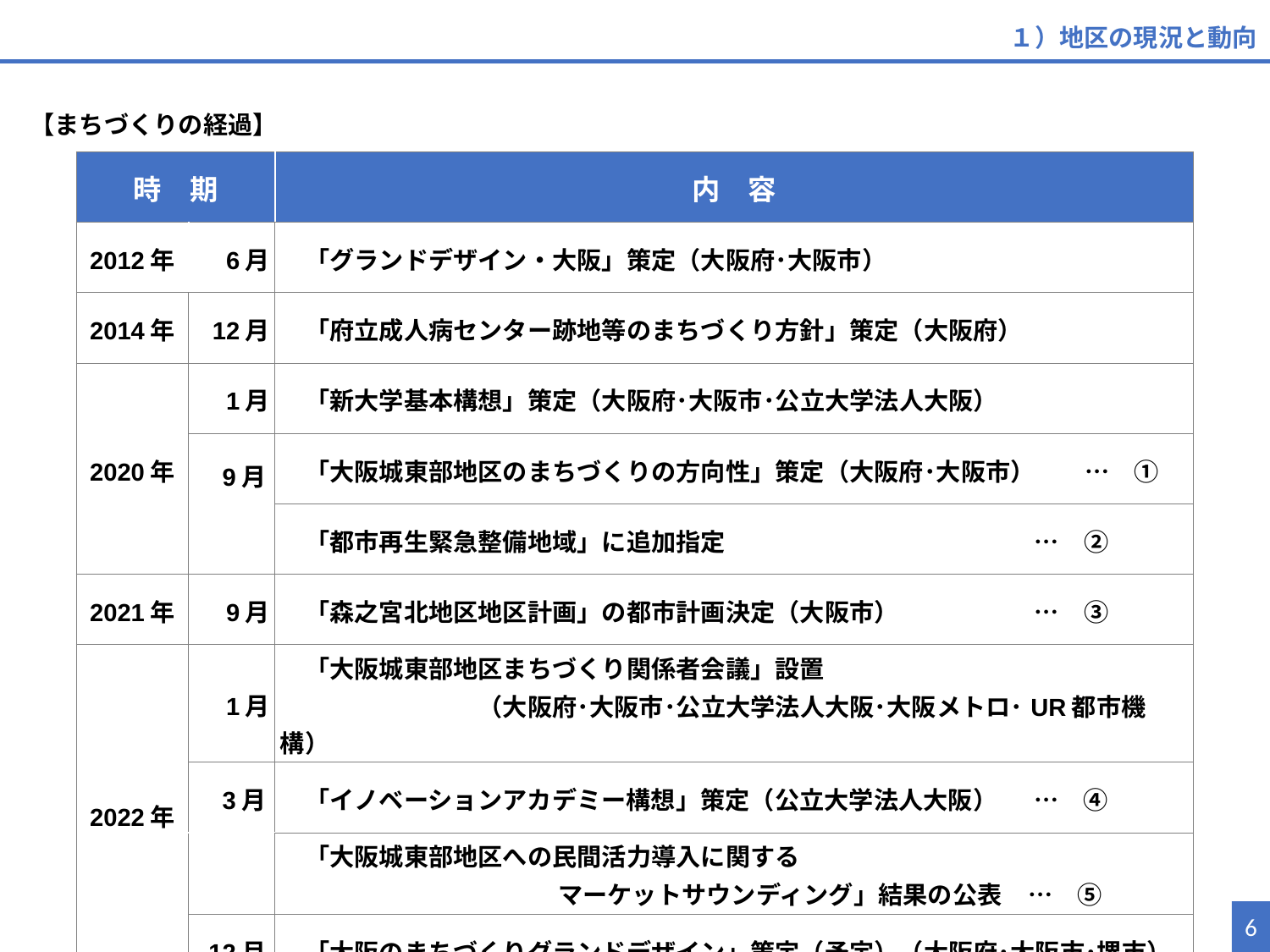

１）地区の現況と動向
【まちづくりの経過】
| 時　期 |  | 内　容 |
| --- | --- | --- |
| 2012年 | 6月 | 「グランドデザイン・大阪」策定（大阪府･大阪市） |
| 2014年 | 12月 | 「府立成人病センター跡地等のまちづくり方針」策定（大阪府） |
| 2020年 | 1月 | 「新大学基本構想」策定（大阪府･大阪市･公立大学法人大阪） |
|  | 9月 | 「大阪城東部地区のまちづくりの方向性」策定（大阪府･大阪市）　　…　① |
|  |  | 「都市再生緊急整備地域」に追加指定　　　　　　　　　　　　 …　② |
| 2021年 | 9月 | 「森之宮北地区地区計画」の都市計画決定（大阪市）　　　　　 …　③ |
| 2022年 | 1月 | 「大阪城東部地区まちづくり関係者会議」設置 　　　　　　　　（大阪府･大阪市･公立大学法人大阪･大阪メトロ･UR都市機構） |
|  | 3月 | 「イノベーションアカデミー構想」策定（公立大学法人大阪）　 …　④ |
|  |  | 「大阪城東部地区への民間活力導入に関する 　　　　　　　　　　　 マーケットサウンディング」結果の公表 …　⑤ |
|  | 12月 | 「大阪のまちづくりグランドデザイン」策定（予定）（大阪府･大阪市･堺市） |
6